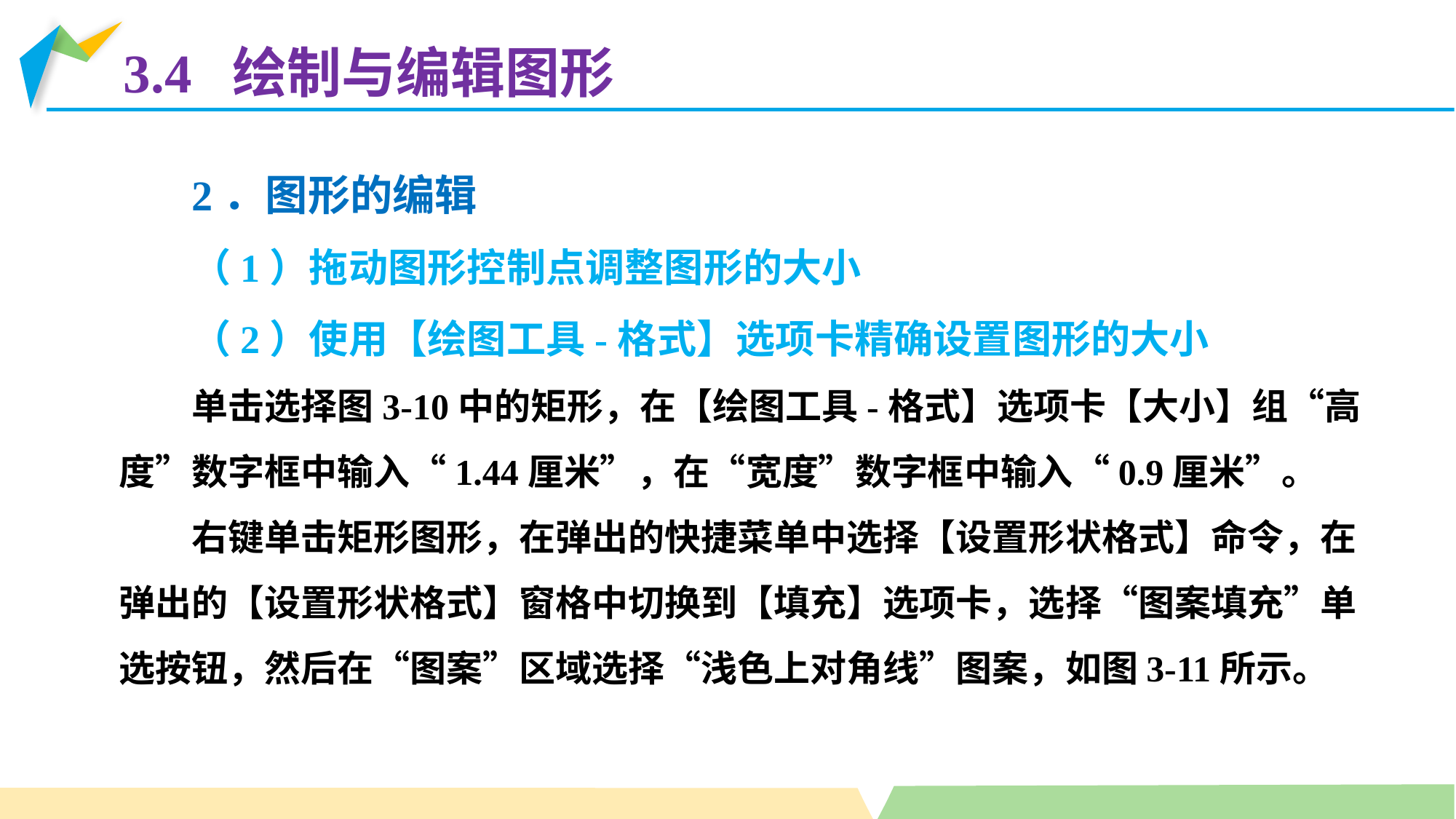

3.4  绘制与编辑图形
2．图形的编辑
（1）拖动图形控制点调整图形的大小
（2）使用【绘图工具-格式】选项卡精确设置图形的大小
单击选择图3-10中的矩形，在【绘图工具-格式】选项卡【大小】组“高度”数字框中输入“1.44厘米”，在“宽度”数字框中输入“0.9厘米”。
右键单击矩形图形，在弹出的快捷菜单中选择【设置形状格式】命令，在弹出的【设置形状格式】窗格中切换到【填充】选项卡，选择“图案填充”单选按钮，然后在“图案”区域选择“浅色上对角线”图案，如图3-11所示。